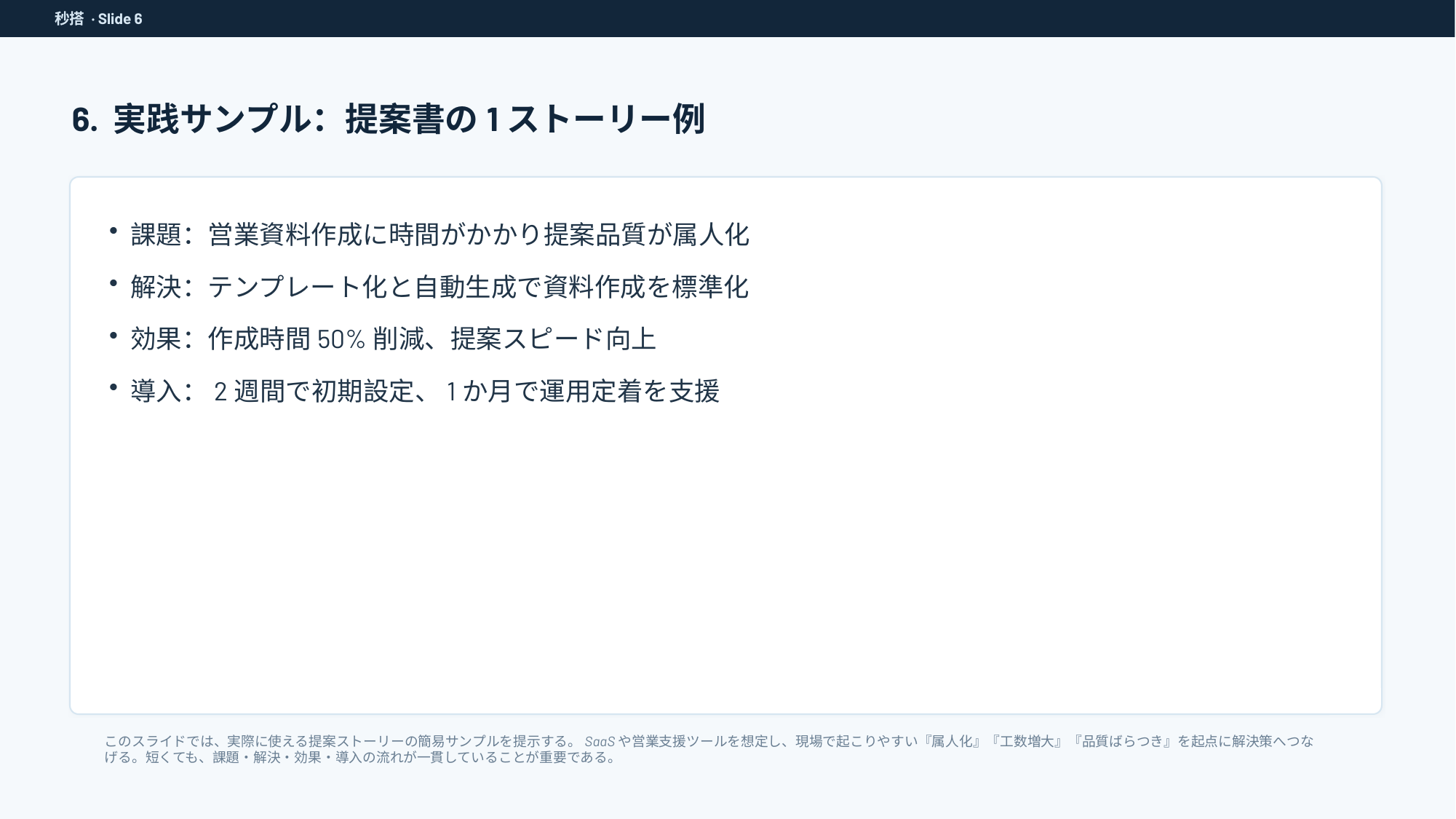

秒搭 · Slide 6
6. 実践サンプル：提案書の1ストーリー例

課題：営業資料作成に時間がかかり提案品質が属人化
解決：テンプレート化と自動生成で資料作成を標準化
効果：作成時間50%削減、提案スピード向上
導入：2週間で初期設定、1か月で運用定着を支援
このスライドでは、実際に使える提案ストーリーの簡易サンプルを提示する。SaaSや営業支援ツールを想定し、現場で起こりやすい『属人化』『工数増大』『品質ばらつき』を起点に解決策へつなげる。短くても、課題・解決・効果・導入の流れが一貫していることが重要である。